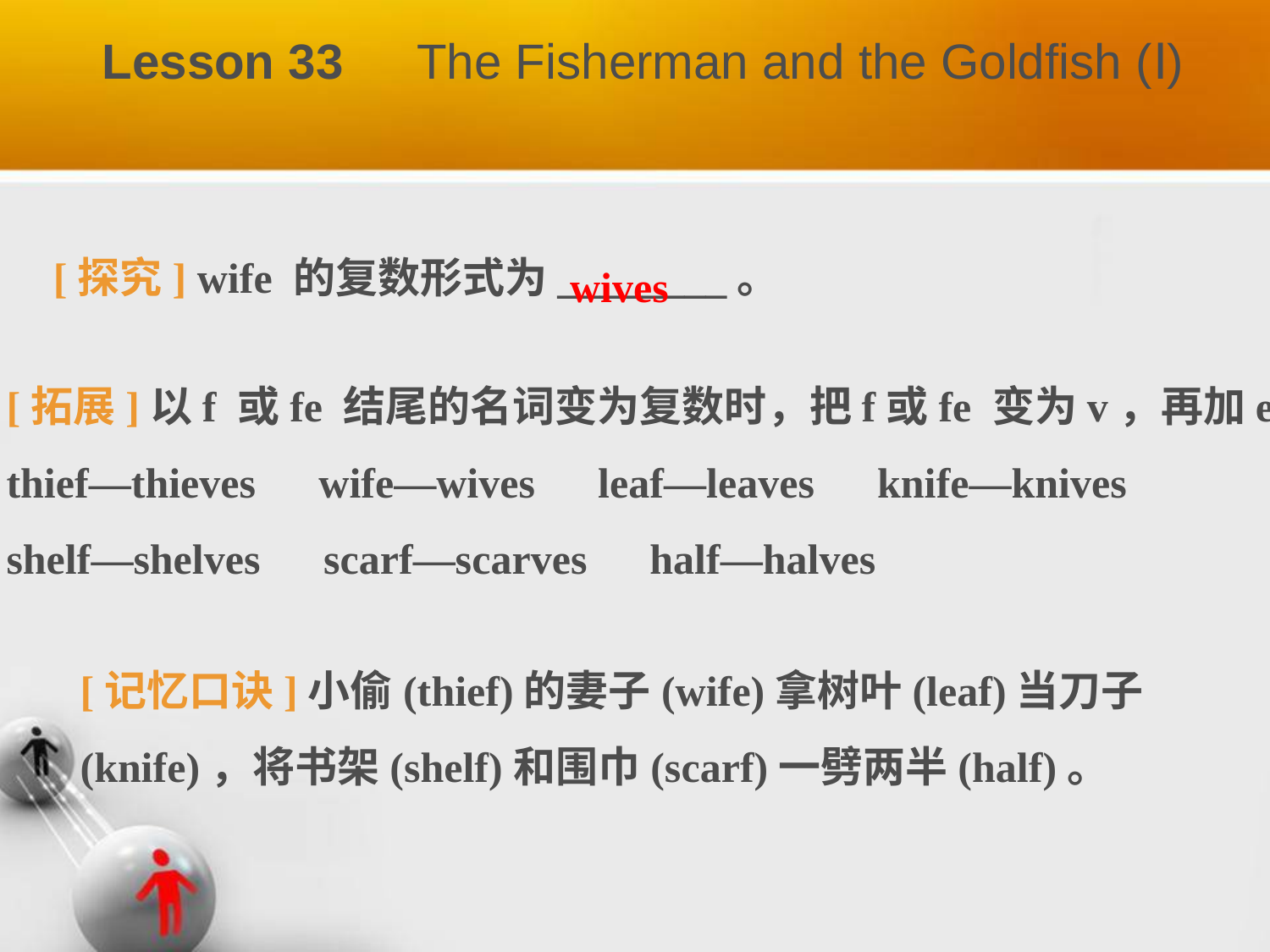

Lesson 33　The Fisherman and the Goldfish (Ⅰ)
[探究] wife 的复数形式为________。
wives
[拓展]以f 或fe 结尾的名词变为复数时，把f或fe 变为v，再加­es。
thief—thieves　wife—wives　leaf—leaves　knife—knives
shelf—shelves　scarf—scarves　half—halves
[记忆口诀]小偷(thief)的妻子(wife)拿树叶(leaf)当刀子(knife)，将书架(shelf)和围巾(scarf)一劈两半(half)。